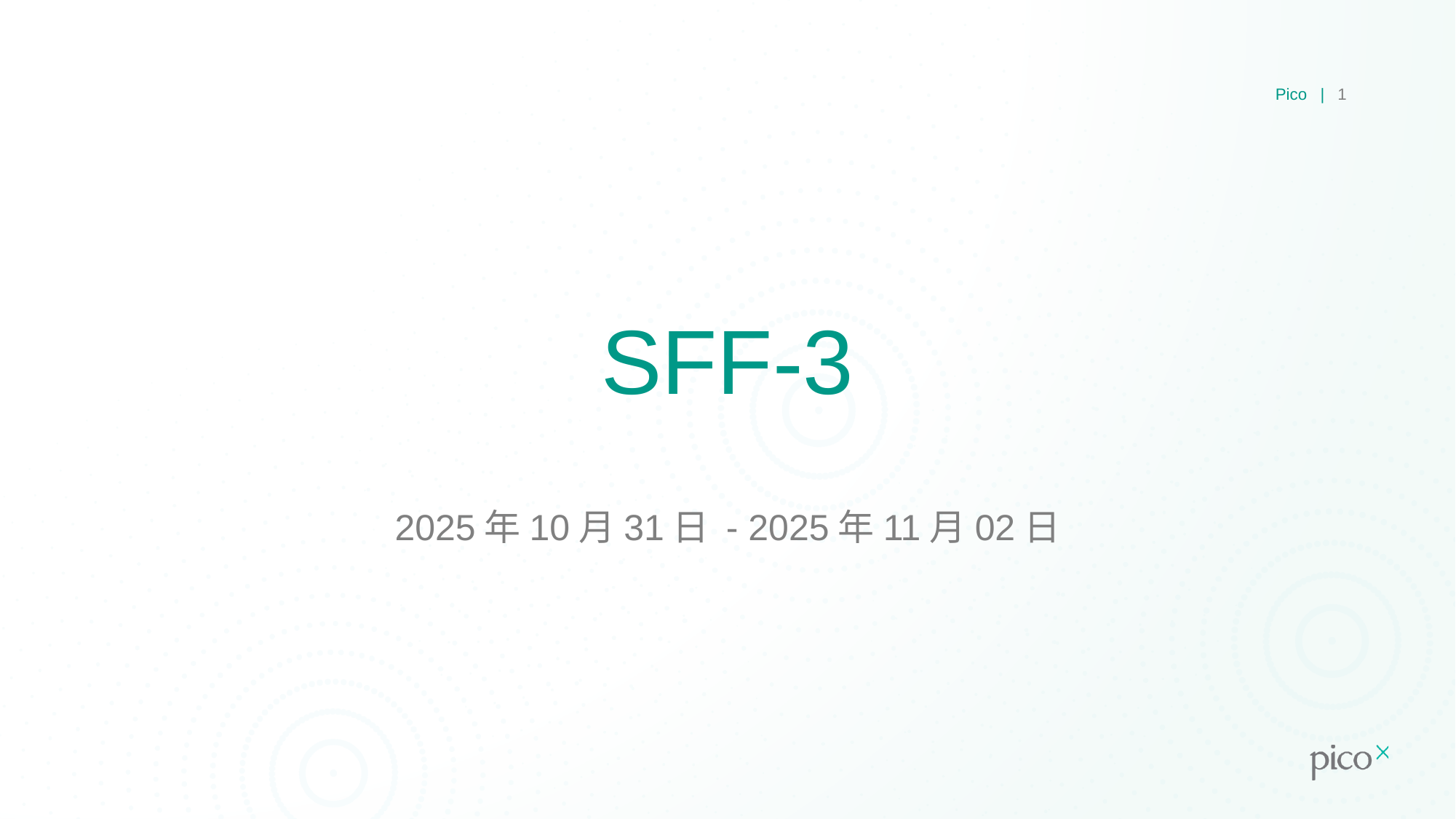

Pico   |
1
# SFF-3
2025年10月31日 - 2025年11月02日